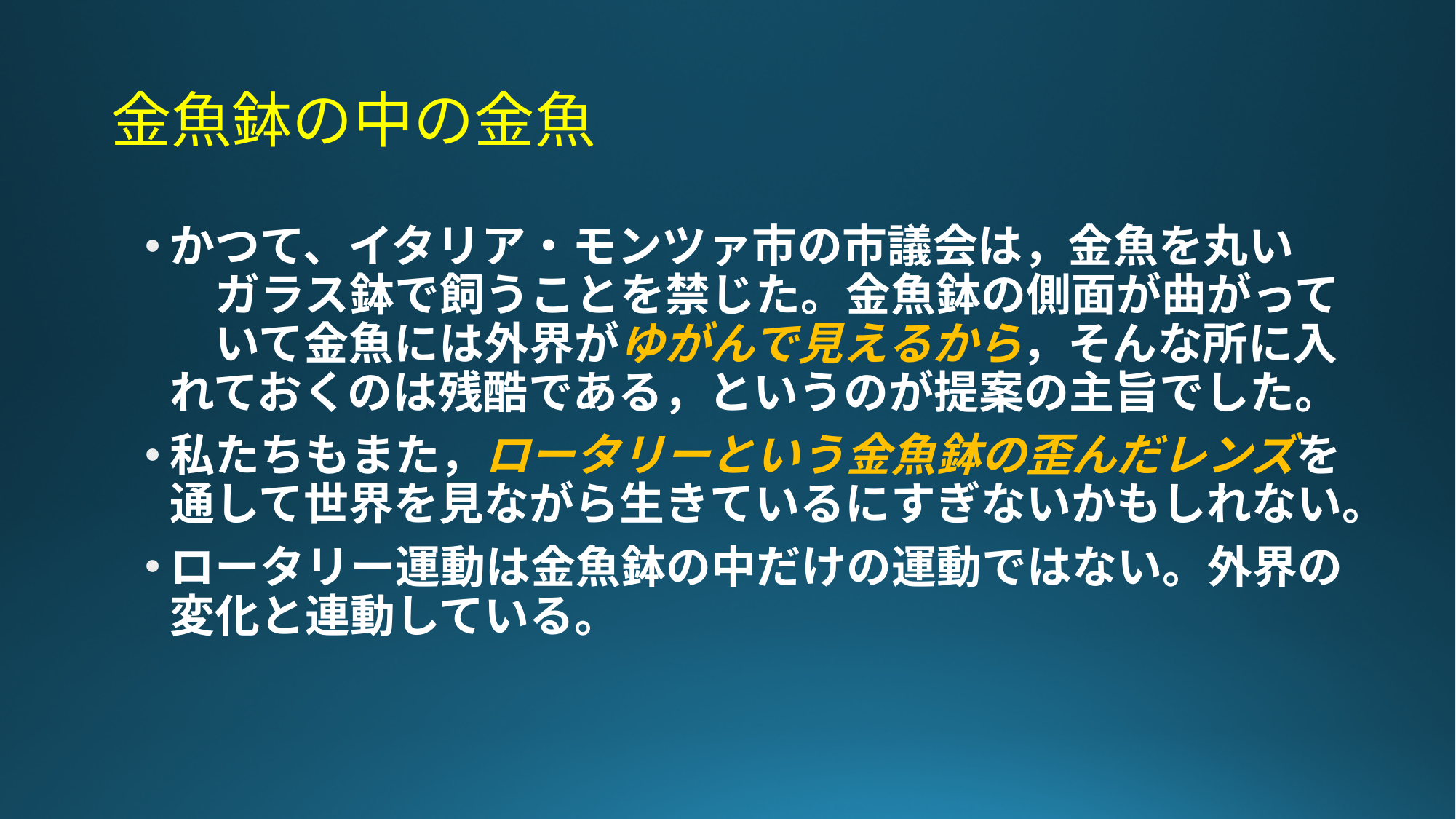

# 金魚鉢の中の金魚
かつて、イタリア・モンツァ市の市議会は，金魚を丸い　　ガラス鉢で飼うことを禁じた。金魚鉢の側面が曲がって　いて金魚には外界がゆがんで見えるから，そんな所に入れておくのは残酷である，というのが提案の主旨でした。
私たちもまた，ロータリーという金魚鉢の歪んだレンズを通して世界を見ながら生きているにすぎないかもしれない。
ロータリー運動は金魚鉢の中だけの運動ではない。外界の変化と連動している。